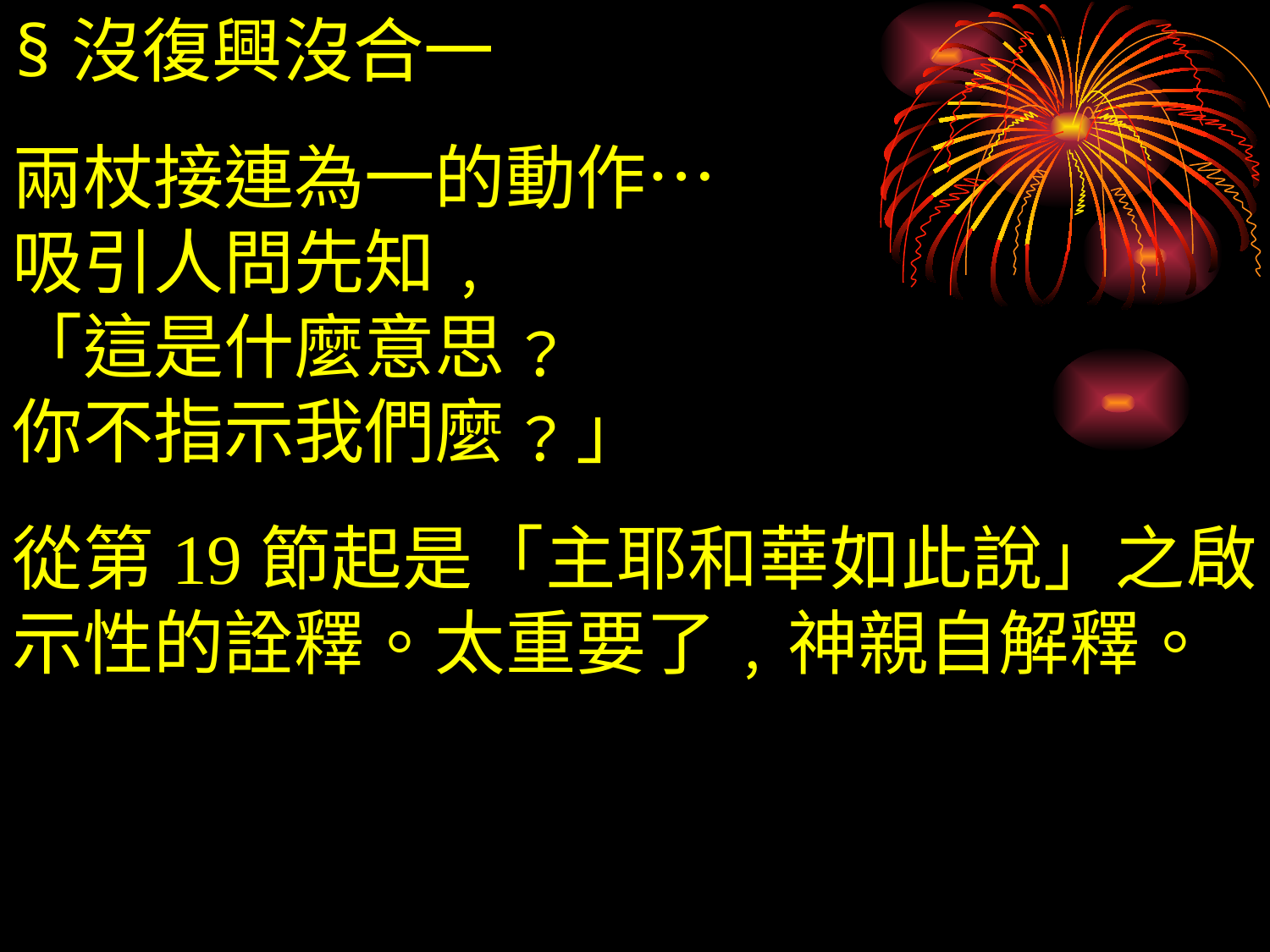

§沒復興沒合一

兩杖接連為一的動作…
吸引人問先知﹐
「這是什麼意思﹖
你不指示我們麼﹖」

從第19節起是「主耶和華如此說」之啟示性的詮釋。太重要了﹐神親自解釋。